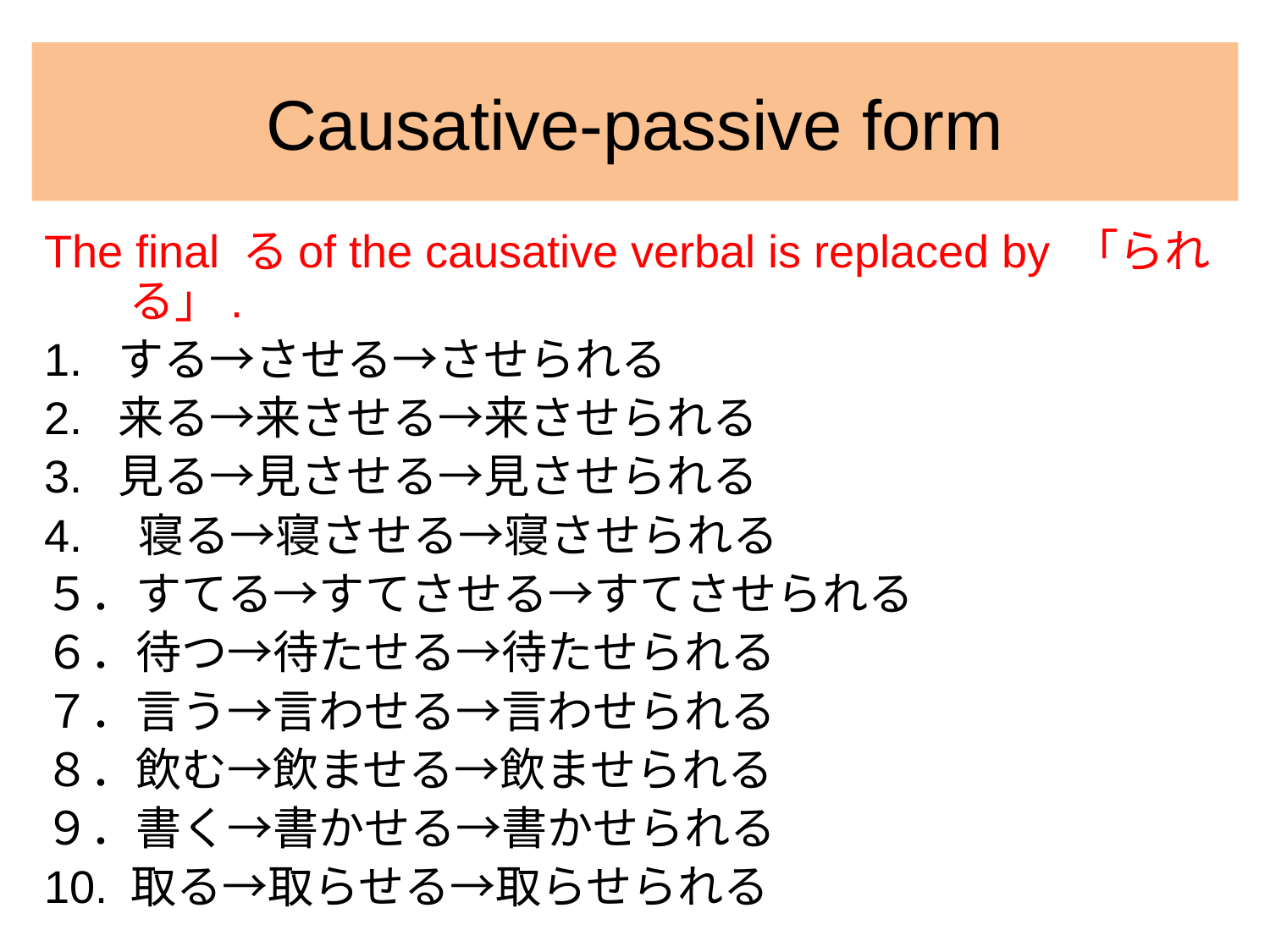

# Causative-passive form
The final るof the causative verbal is replaced by 「られる」.
1.  する→させる→させられる
2.  来る→来させる→来させられる
3.  見る→見させる→見させられる
4.　寝る→寝させる→寝させられる
５．すてる→すてさせる→すてさせられる
６．待つ→待たせる→待たせられる
７．言う→言わせる→言わせられる
８．飲む→飲ませる→飲ませられる
９．書く→書かせる→書かせられる
10. 取る→取らせる→取らせられる